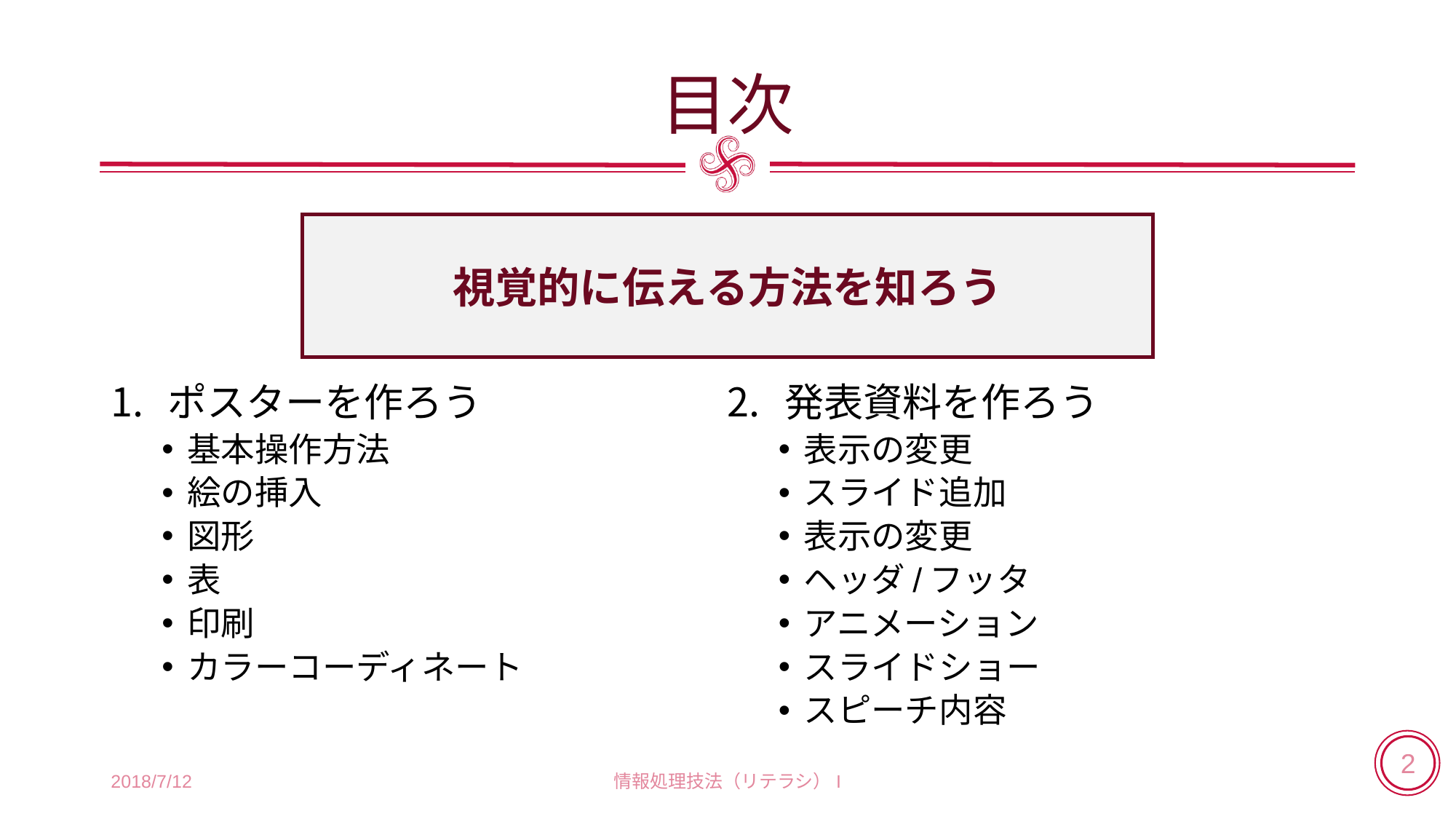

# 目次
視覚的に伝える方法を知ろう
ポスターを作ろう
基本操作方法
絵の挿入
図形
表
印刷
カラーコーディネート
発表資料を作ろう
表示の変更
スライド追加
表示の変更
ヘッダ/フッタ
アニメーション
スライドショー
スピーチ内容
2018/7/12
情報処理技法（リテラシ）I